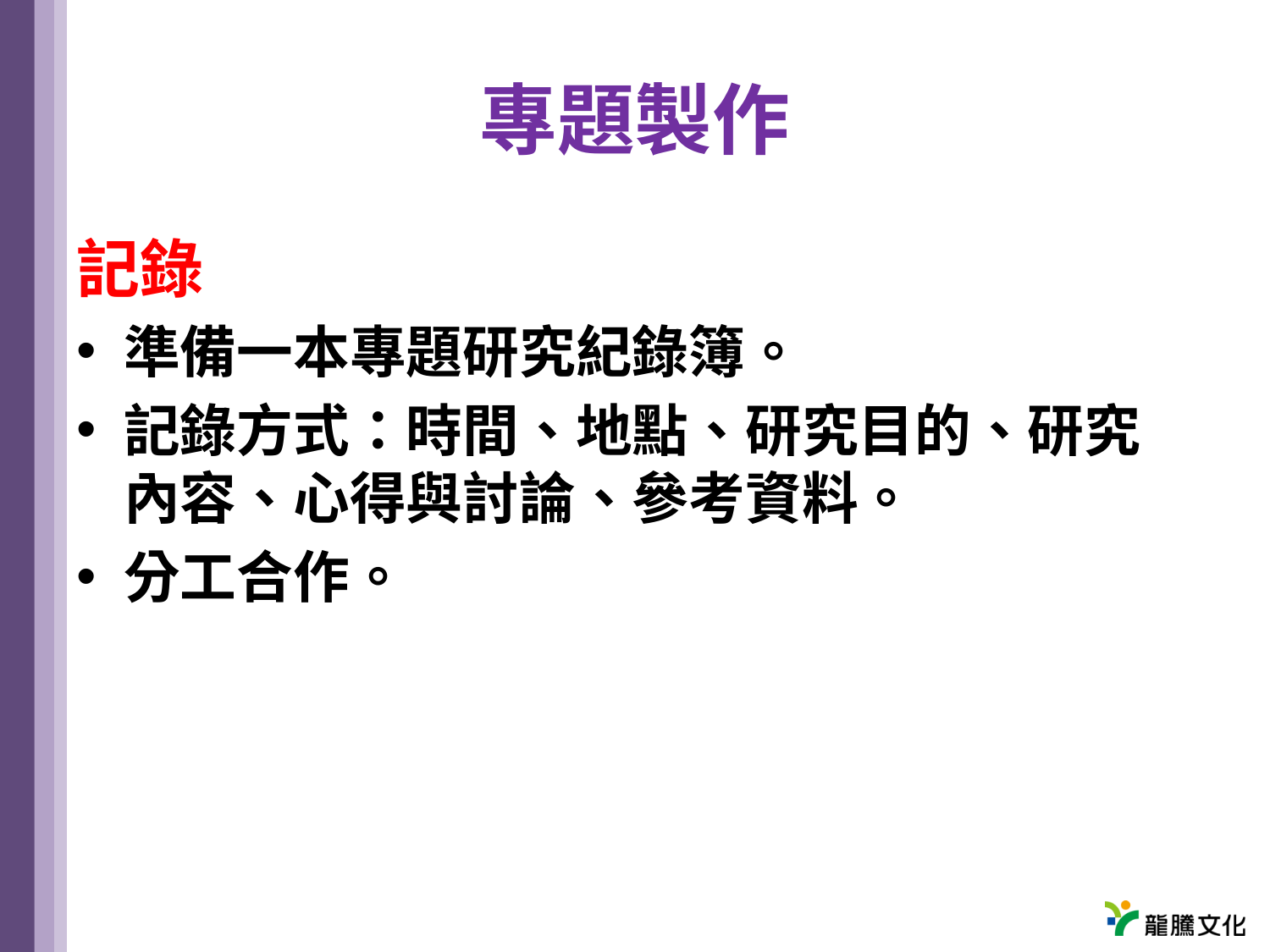

# 專題製作
記錄
準備一本專題研究紀錄簿。
記錄方式：時間、地點、研究目的、研究內容、心得與討論、參考資料。
分工合作。